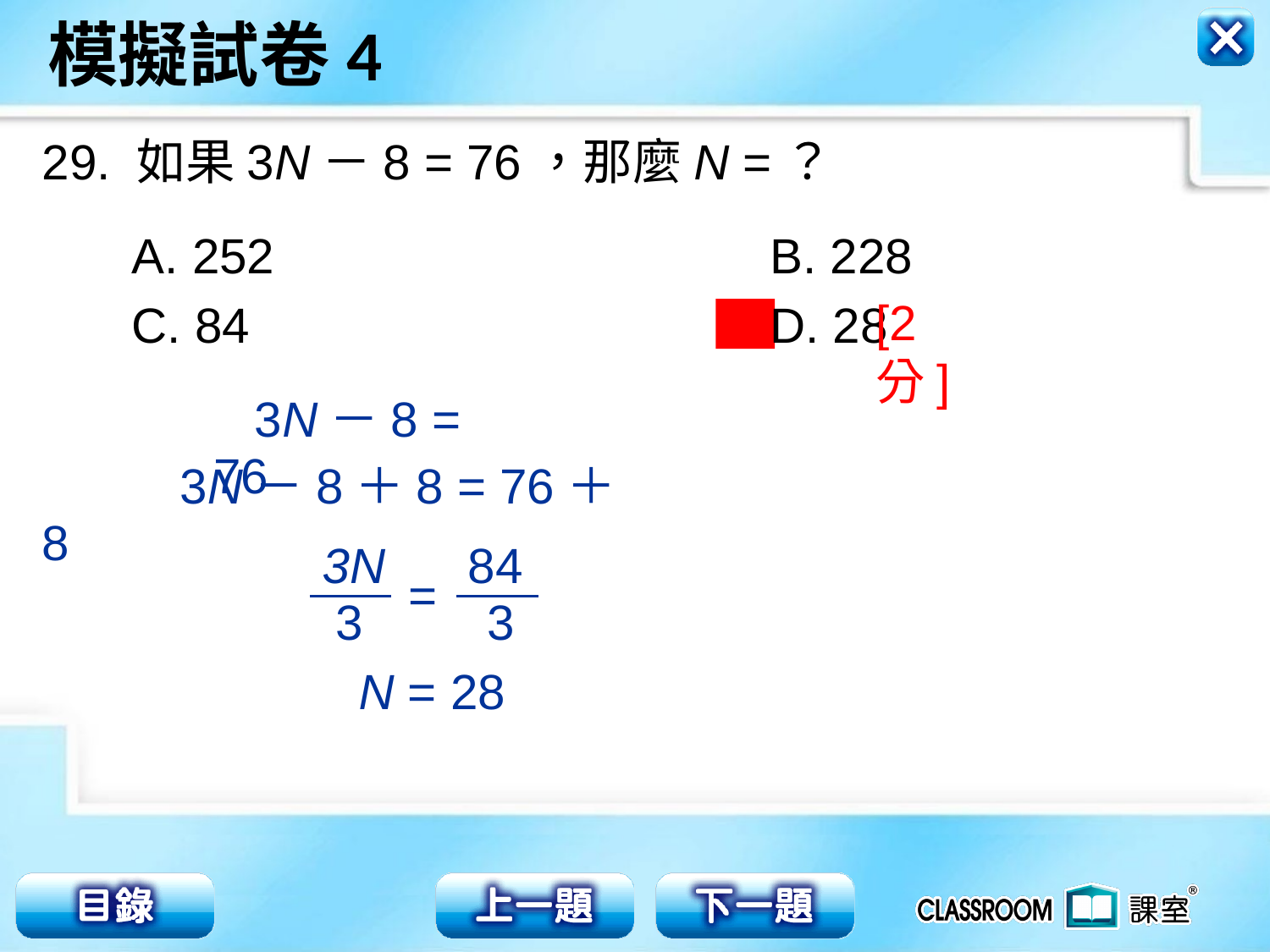

29. 如果3N－8 = 76，那麼N =？
A. 252                         	      B. 228
C. 84                        	      D. 28
[2分]

   3N－8 = 76
          3N－8＋8 = 76＋8
3N      84
 3         3
=
N = 28